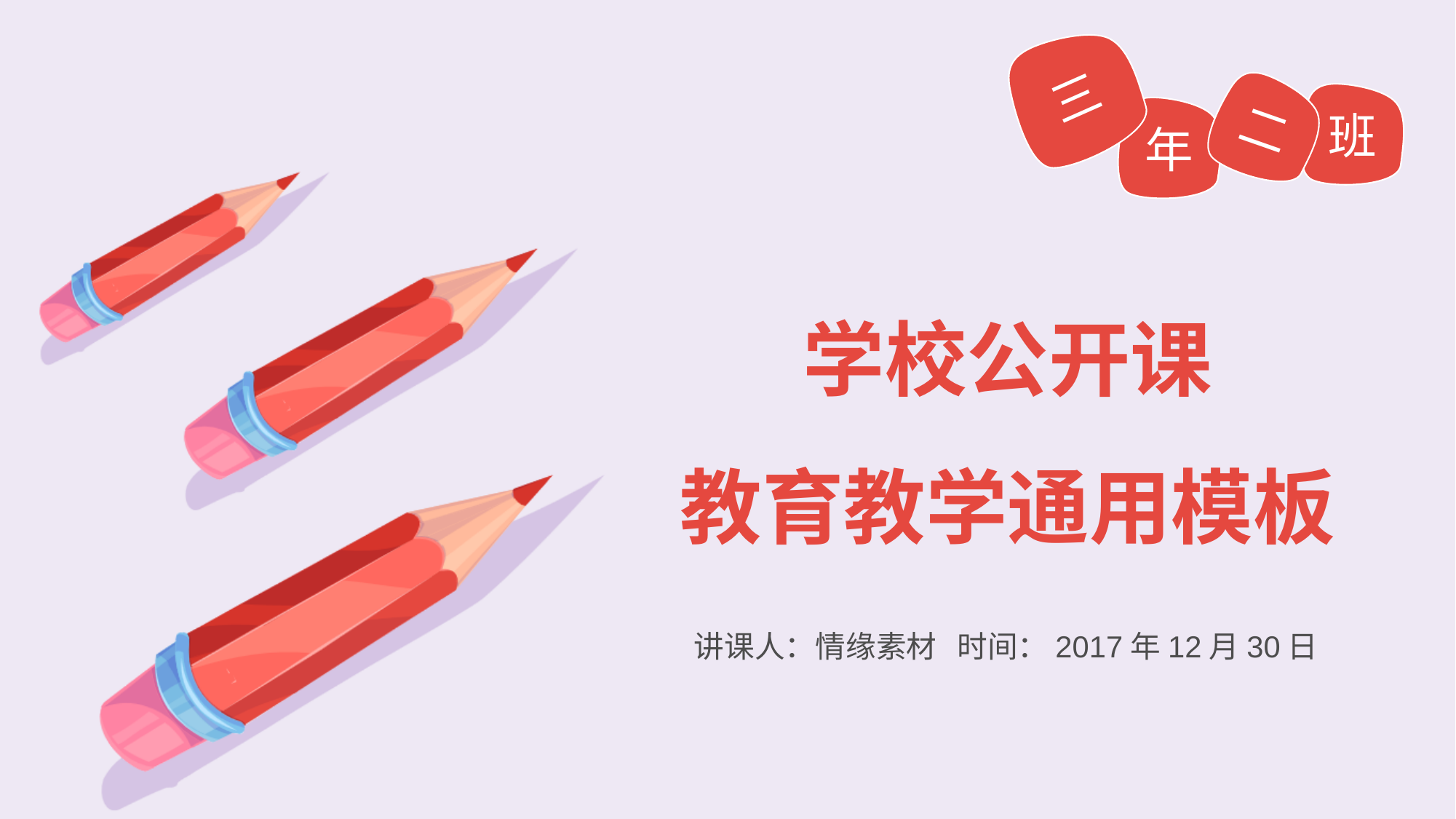

三
二
班
年
# 学校公开课 教育教学通用模板
讲课人：情缘素材   时间：2017年12月30日